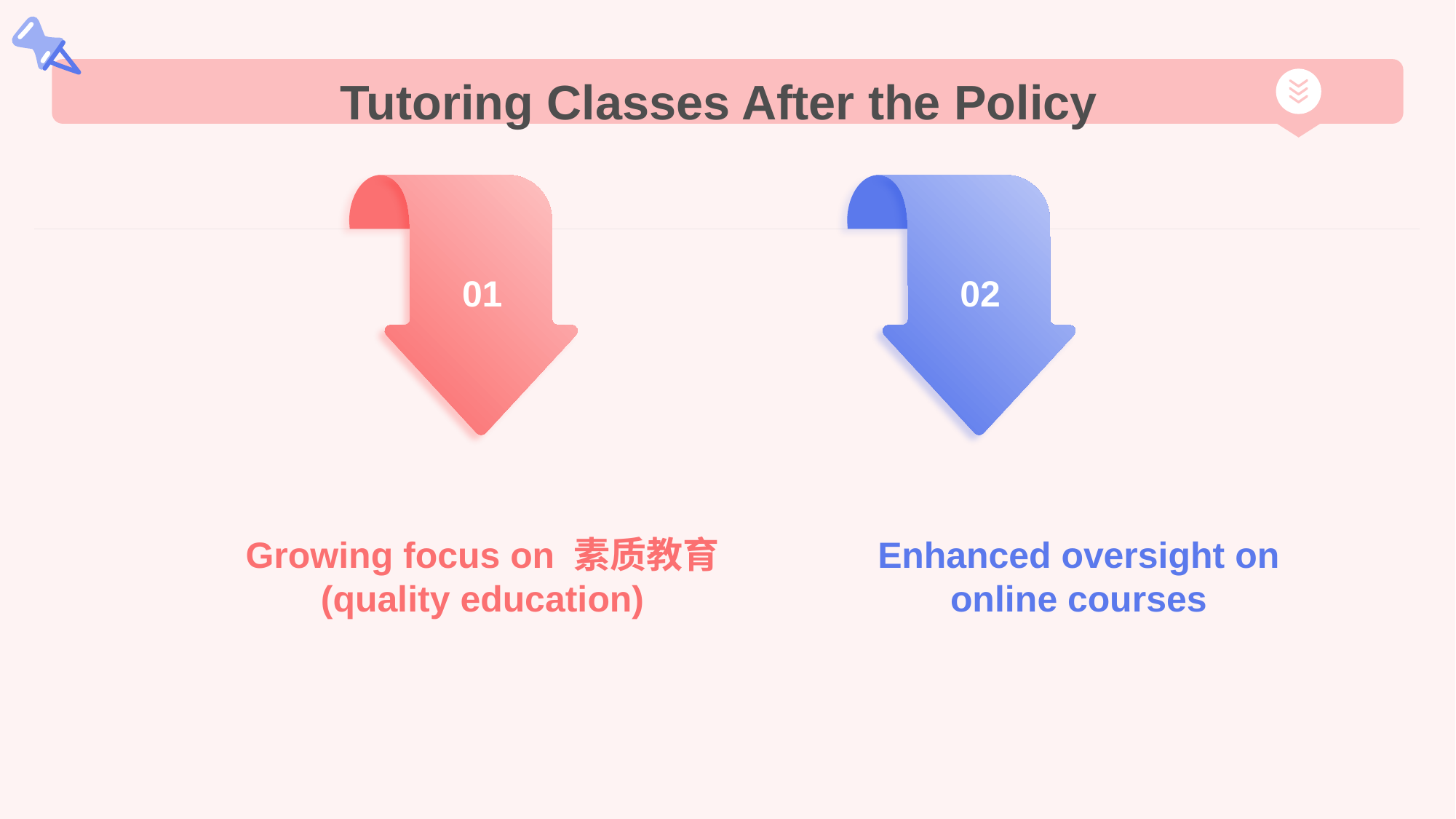

# Tutoring Classes After the Policy
01
02

Growing focus on 素质教育 (quality education)
Enhanced oversight on online courses